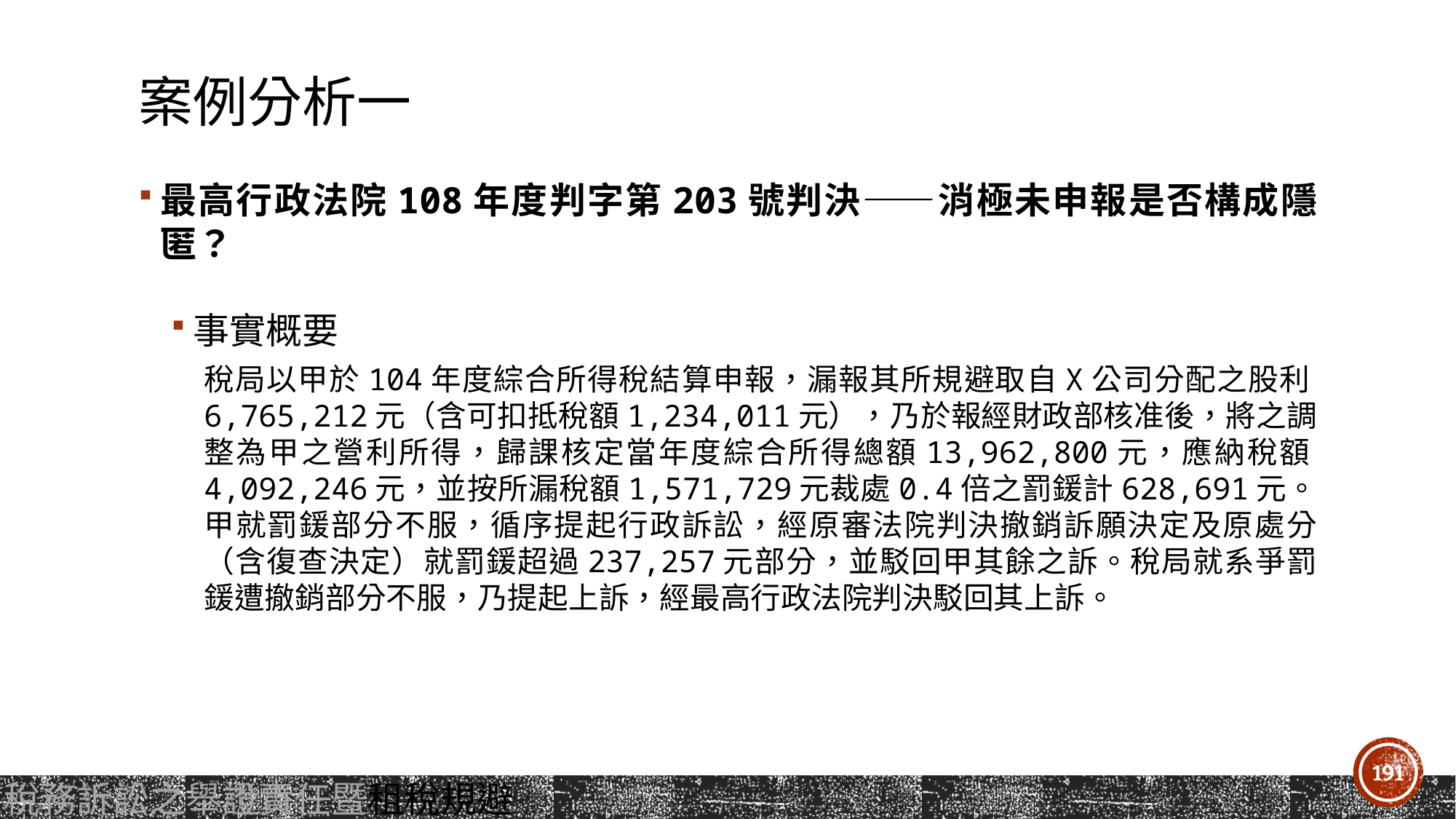

# 案例分析一
最高行政法院108年度判字第203號判決——消極未申報是否構成隱匿？

事實概要
稅局以甲於104年度綜合所得稅結算申報，漏報其所規避取自X公司分配之股利6,765,212元（含可扣抵稅額1,234,011元），乃於報經財政部核准後，將之調整為甲之營利所得，歸課核定當年度綜合所得總額13,962,800元，應納稅額4,092,246元，並按所漏稅額1,571,729元裁處0.4倍之罰鍰計628,691元。甲就罰鍰部分不服，循序提起行政訴訟，經原審法院判決撤銷訴願決定及原處分（含復查決定）就罰鍰超過237,257元部分，並駁回甲其餘之訴。稅局就系爭罰鍰遭撤銷部分不服，乃提起上訴，經最高行政法院判決駁回其上訴。

191